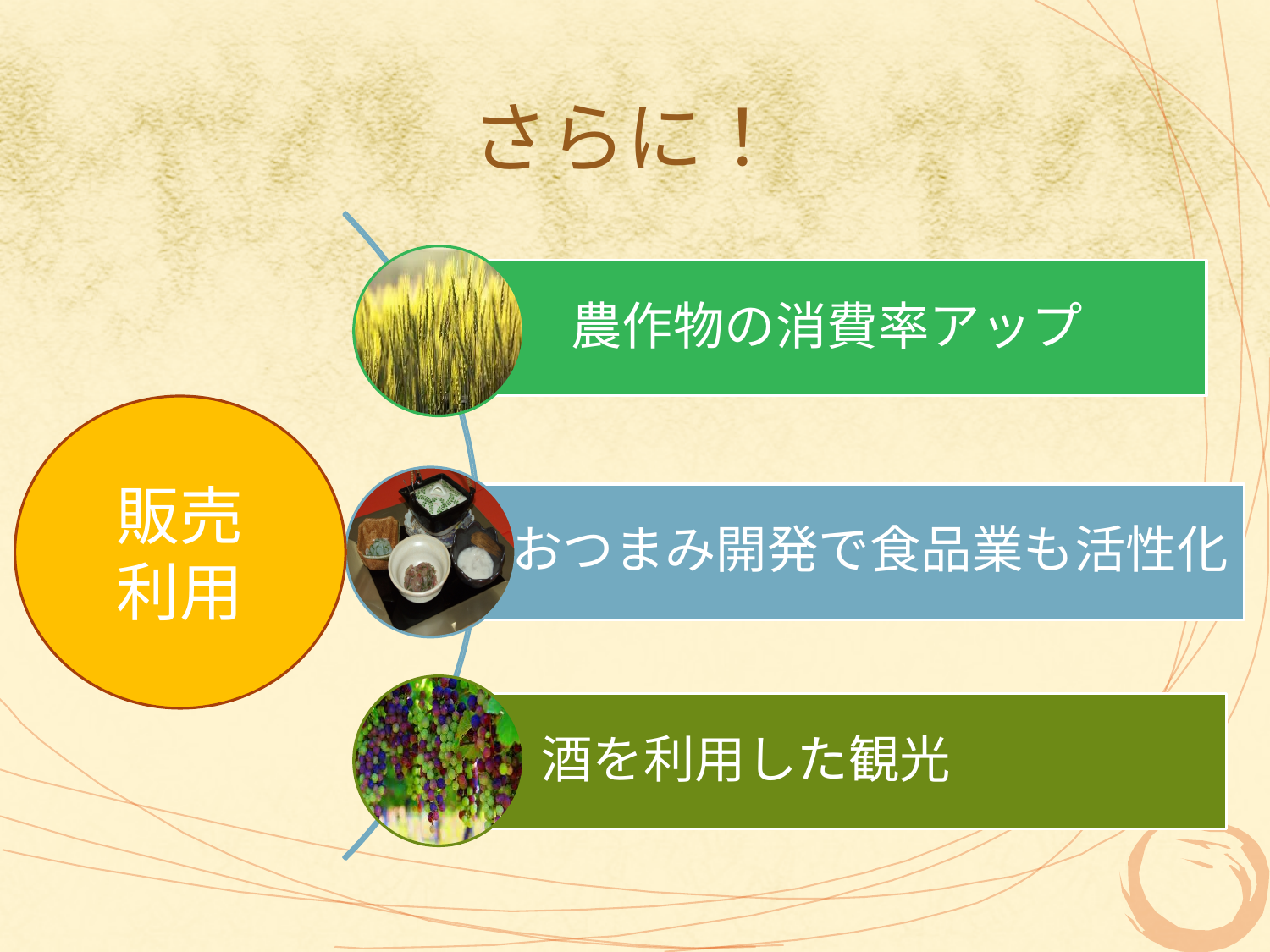

# さらに！
酒を利用した観光
農作物の消費率アップ
おつまみ開発で食品業も活性化
販売
利用